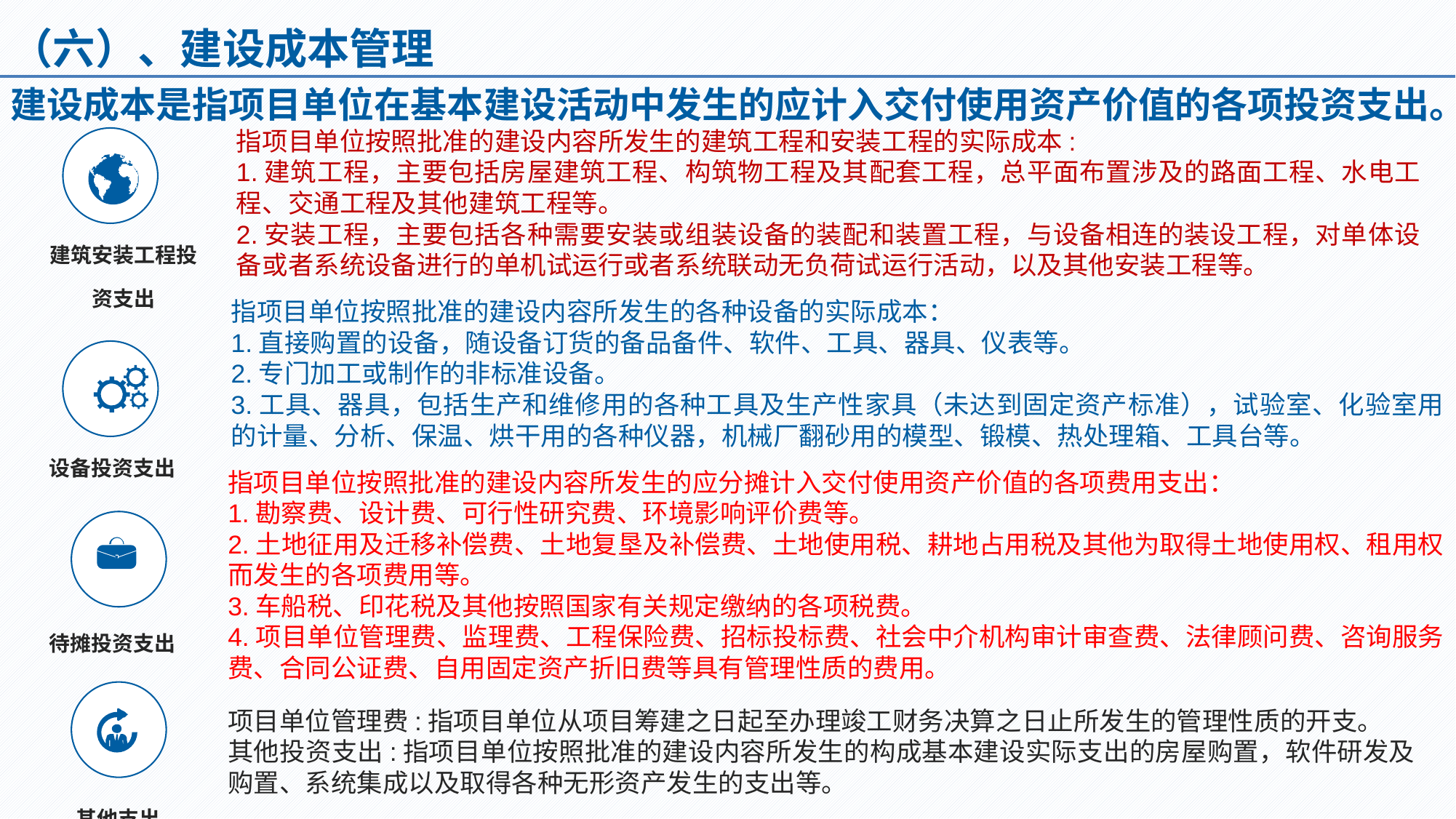

（六）、建设成本管理

建设成本是指项目单位在基本建设活动中发生的应计入交付使用资产价值的各项投资支出。
指项目单位按照批准的建设内容所发生的建筑工程和安装工程的实际成本:
1.建筑工程，主要包括房屋建筑工程、构筑物工程及其配套工程，总平面布置涉及的路面工程、水电工程、交通工程及其他建筑工程等。
2.安装工程，主要包括各种需要安装或组装设备的装配和装置工程，与设备相连的装设工程，对单体设备或者系统设备进行的单机试运行或者系统联动无负荷试运行活动，以及其他安装工程等。

建筑安装工程投资支出
指项目单位按照批准的建设内容所发生的各种设备的实际成本：
1.直接购置的设备，随设备订货的备品备件、软件、工具、器具、仪表等。
2.专门加工或制作的非标准设备。
3.工具、器具，包括生产和维修用的各种工具及生产性家具（未达到固定资产标准），试验室、化验室用的计量、分析、保温、烘干用的各种仪器，机械厂翻砂用的模型、锻模、热处理箱、工具台等。

设备投资支出
指项目单位按照批准的建设内容所发生的应分摊计入交付使用资产价值的各项费用支出：
1.勘察费、设计费、可行性研究费、环境影响评价费等。
2.土地征用及迁移补偿费、土地复垦及补偿费、土地使用税、耕地占用税及其他为取得土地使用权、租用权而发生的各项费用等。
3.车船税、印花税及其他按照国家有关规定缴纳的各项税费。
4.项目单位管理费、监理费、工程保险费、招标投标费、社会中介机构审计审查费、法律顾问费、咨询服务费、合同公证费、自用固定资产折旧费等具有管理性质的费用。

待摊投资支出

其他支出
项目单位管理费:指项目单位从项目筹建之日起至办理竣工财务决算之日止所发生的管理性质的开支。
其他投资支出:指项目单位按照批准的建设内容所发生的构成基本建设实际支出的房屋购置，软件研发及购置、系统集成以及取得各种无形资产发生的支出等。